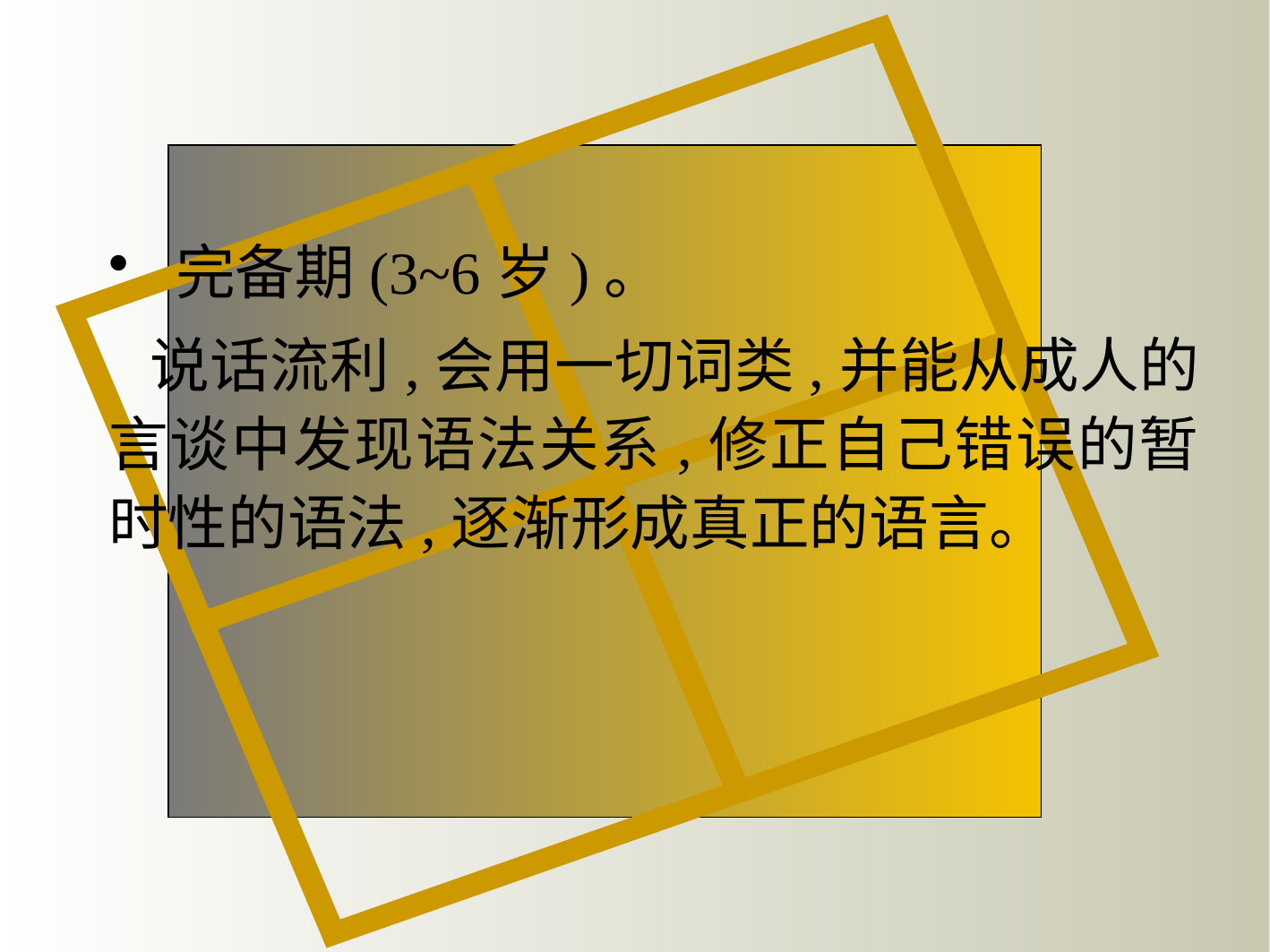

#
 完备期(3~6岁)。
  说话流利,会用一切词类,并能从成人的言谈中发现语法关系,修正自己错误的暂时性的语法,逐渐形成真正的语言。